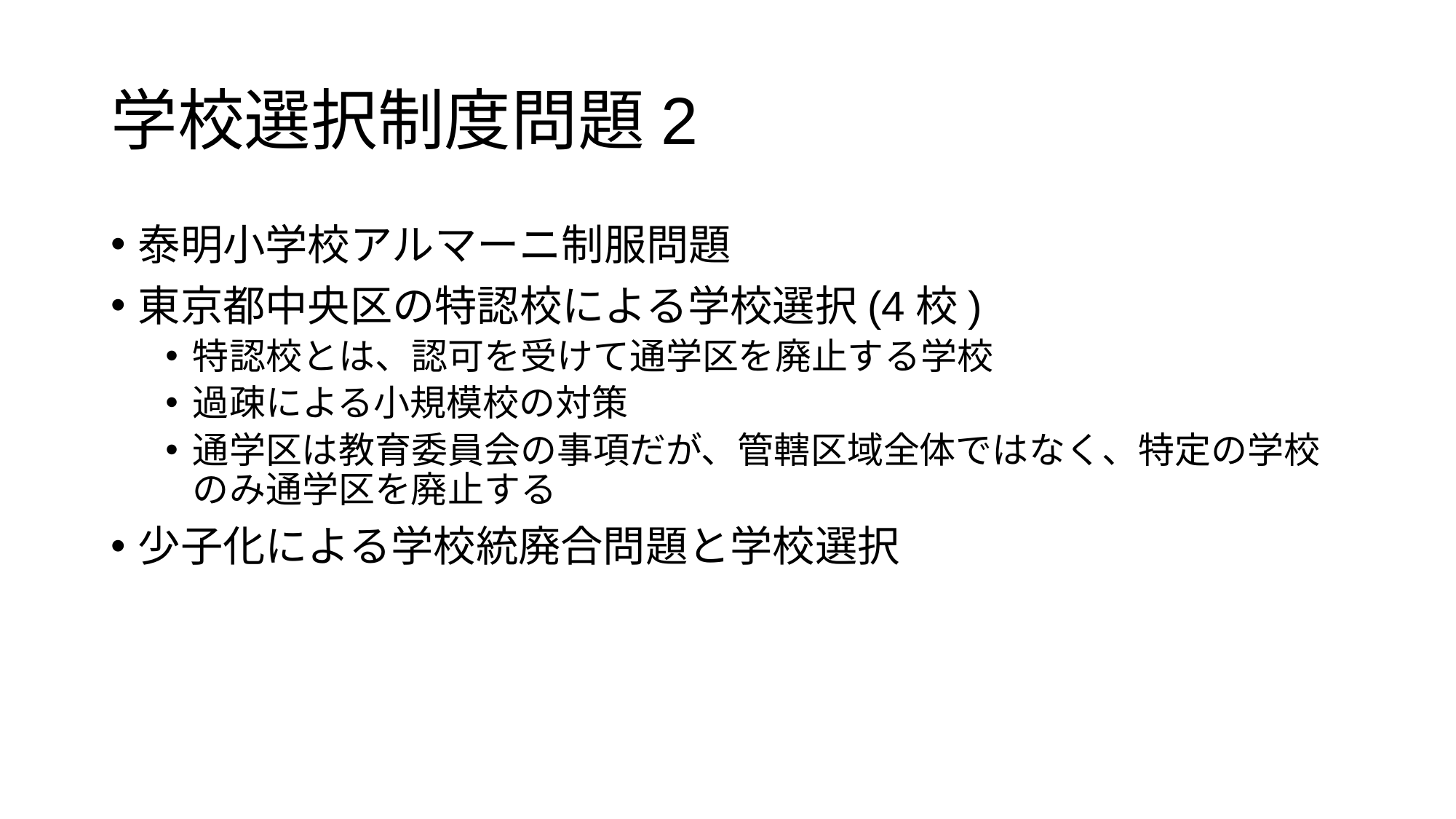

# 学校選択制度問題2
泰明小学校アルマーニ制服問題
東京都中央区の特認校による学校選択(4校)
特認校とは、認可を受けて通学区を廃止する学校
過疎による小規模校の対策
通学区は教育委員会の事項だが、管轄区域全体ではなく、特定の学校のみ通学区を廃止する
少子化による学校統廃合問題と学校選択